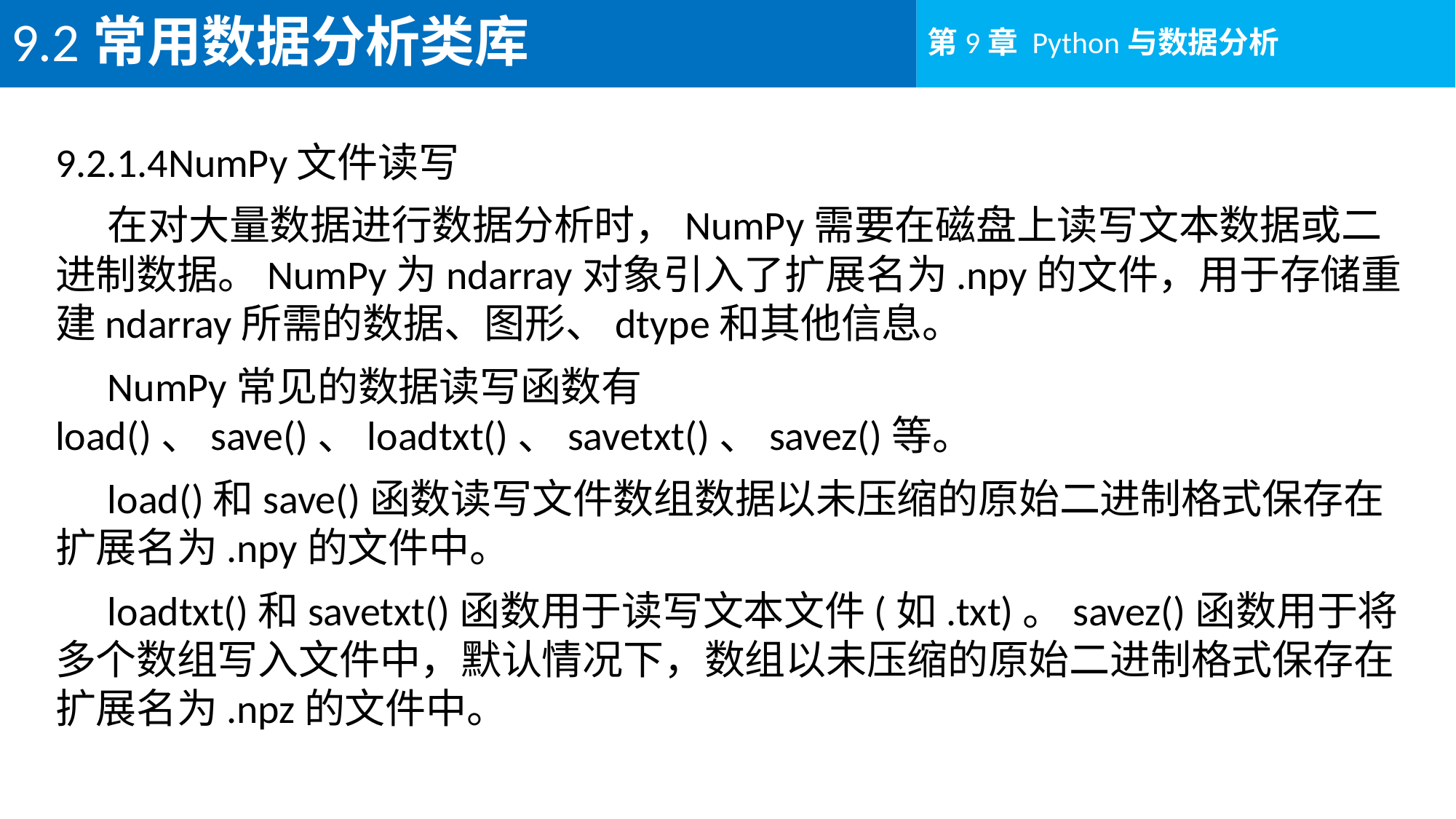

# 9.2常用数据分析类库
9.2.1.4NumPy文件读写
在对大量数据进行数据分析时，NumPy需要在磁盘上读写文本数据或二进制数据。NumPy为ndarray对象引入了扩展名为.npy的文件，用于存储重建ndarray所需的数据、图形、dtype和其他信息。
NumPy常见的数据读写函数有load()、save()、loadtxt()、savetxt()、savez()等。
load()和save()函数读写文件数组数据以未压缩的原始二进制格式保存在扩展名为.npy的文件中。
loadtxt()和savetxt()函数用于读写文本文件(如.txt)。savez()函数用于将多个数组写入文件中，默认情况下，数组以未压缩的原始二进制格式保存在扩展名为.npz的文件中。